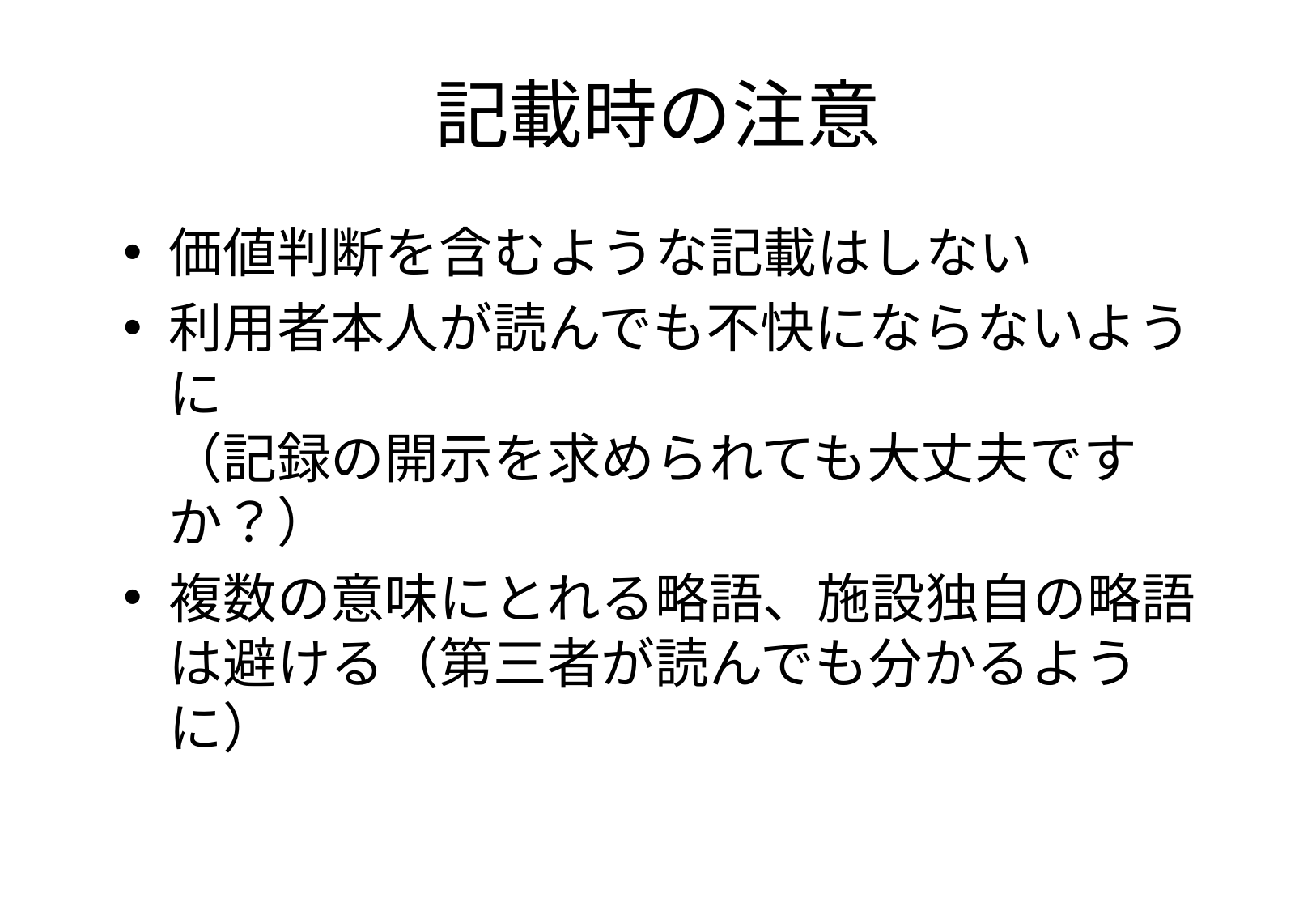

# 記載時の注意
価値判断を含むような記載はしない
利用者本人が読んでも不快にならないように
（記録の開示を求められても大丈夫ですか？）
複数の意味にとれる略語、施設独自の略語は避ける（第三者が読んでも分かるように）